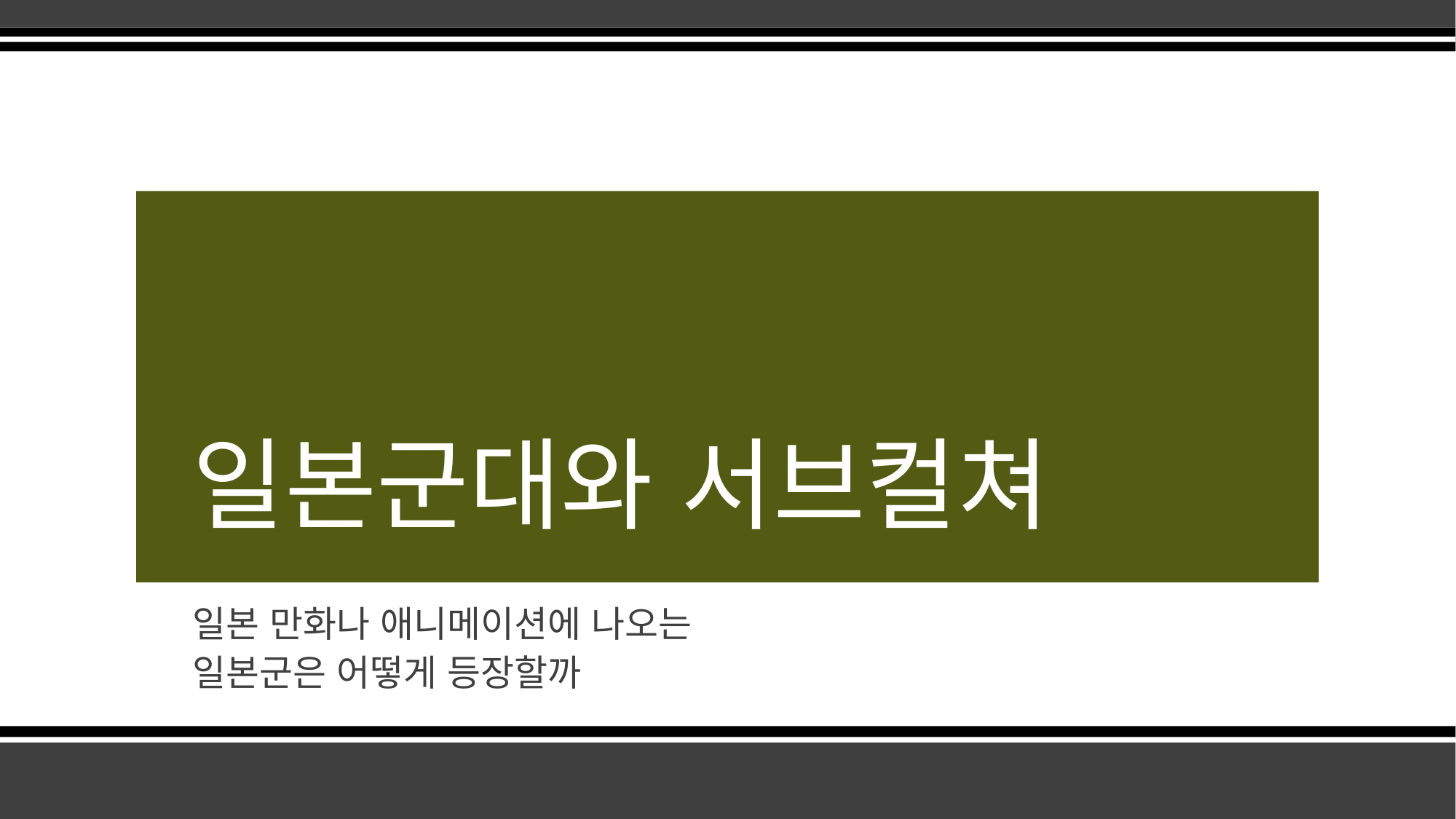

# 일본군대와 서브컬쳐
일본 만화나 애니메이션에 나오는
일본군은 어떻게 등장할까